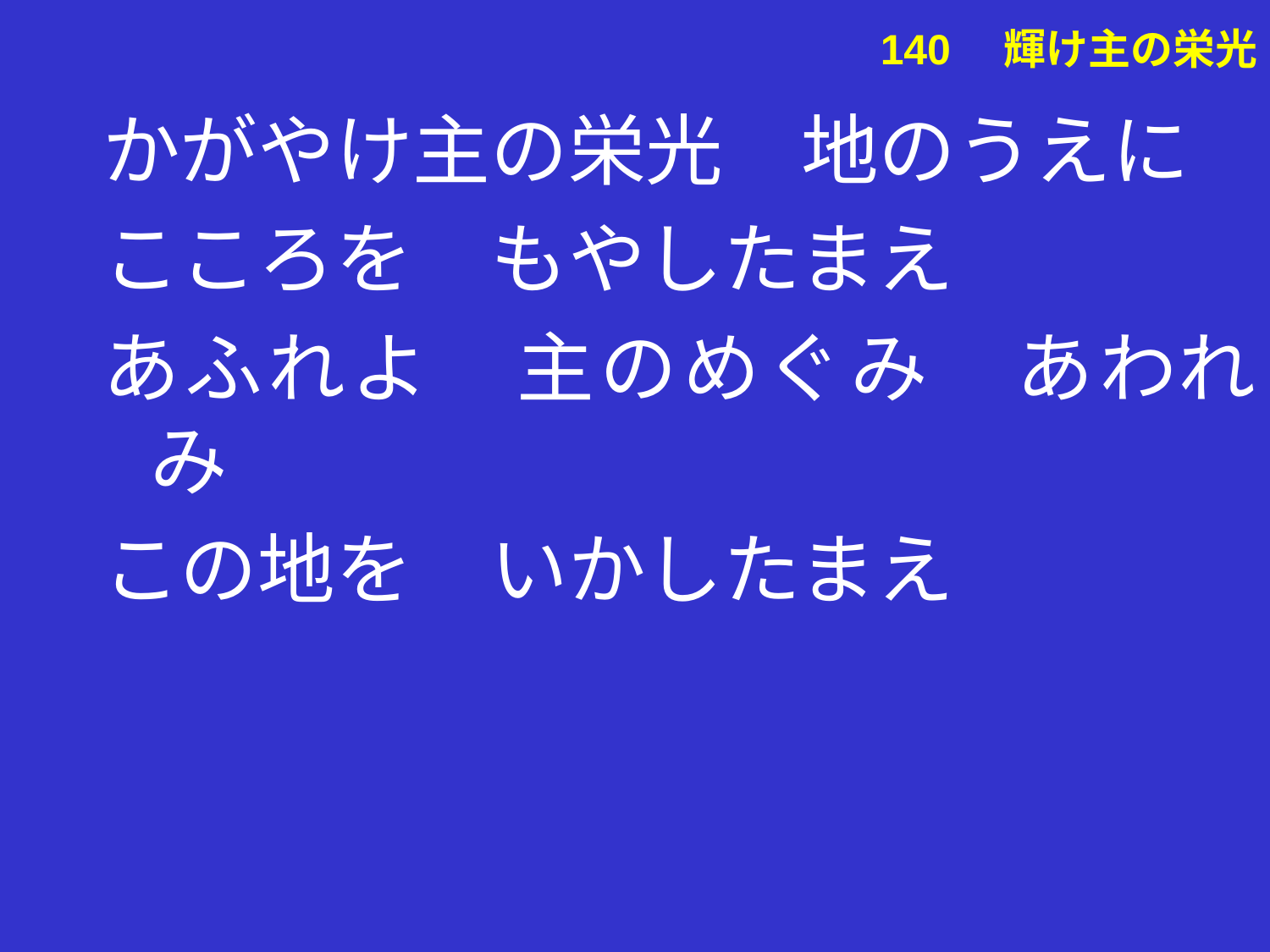

かがやけ主の栄光　地のうえに
こころを　もやしたまえ
あふれよ　主のめぐみ　あわれみ
この地を　いかしたまえ
# 140　輝け主の栄光